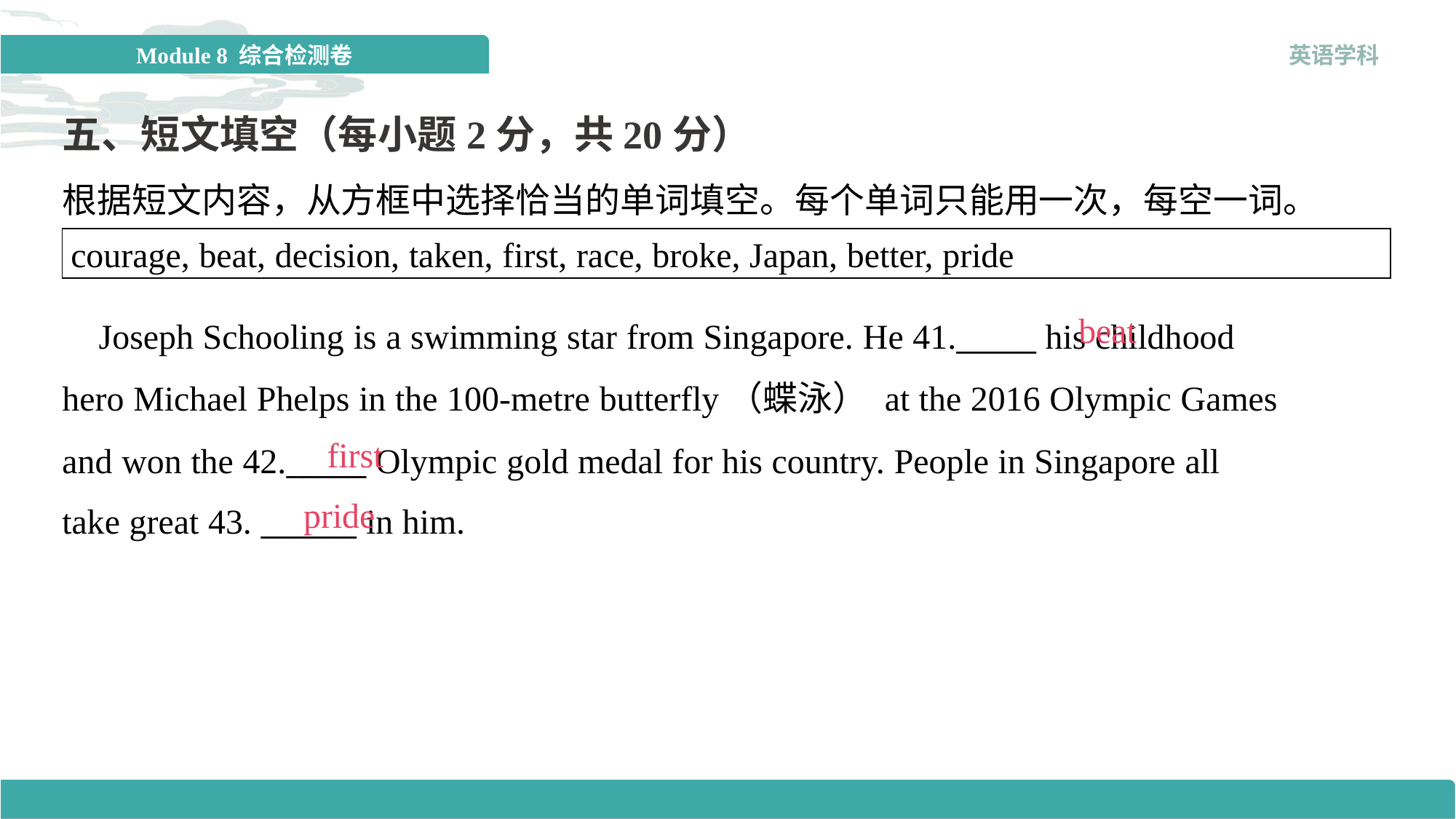

五、短文填空（每小题2分，共20分）
根据短文内容，从方框中选择恰当的单词填空。每个单词只能用一次，每空一词。
| courage, beat, decision, taken, first, race, broke, Japan, better, pride |
| --- |
beat
    Joseph Schooling is a swimming star from Singapore. He 41._____ his childhood
hero Michael Phelps in the 100-metre butterfly（蝶泳） at the 2016 Olympic Games
and won the 42._____ Olympic gold medal for his country. People in Singapore all
take great 43. ______ in him.
first
pride